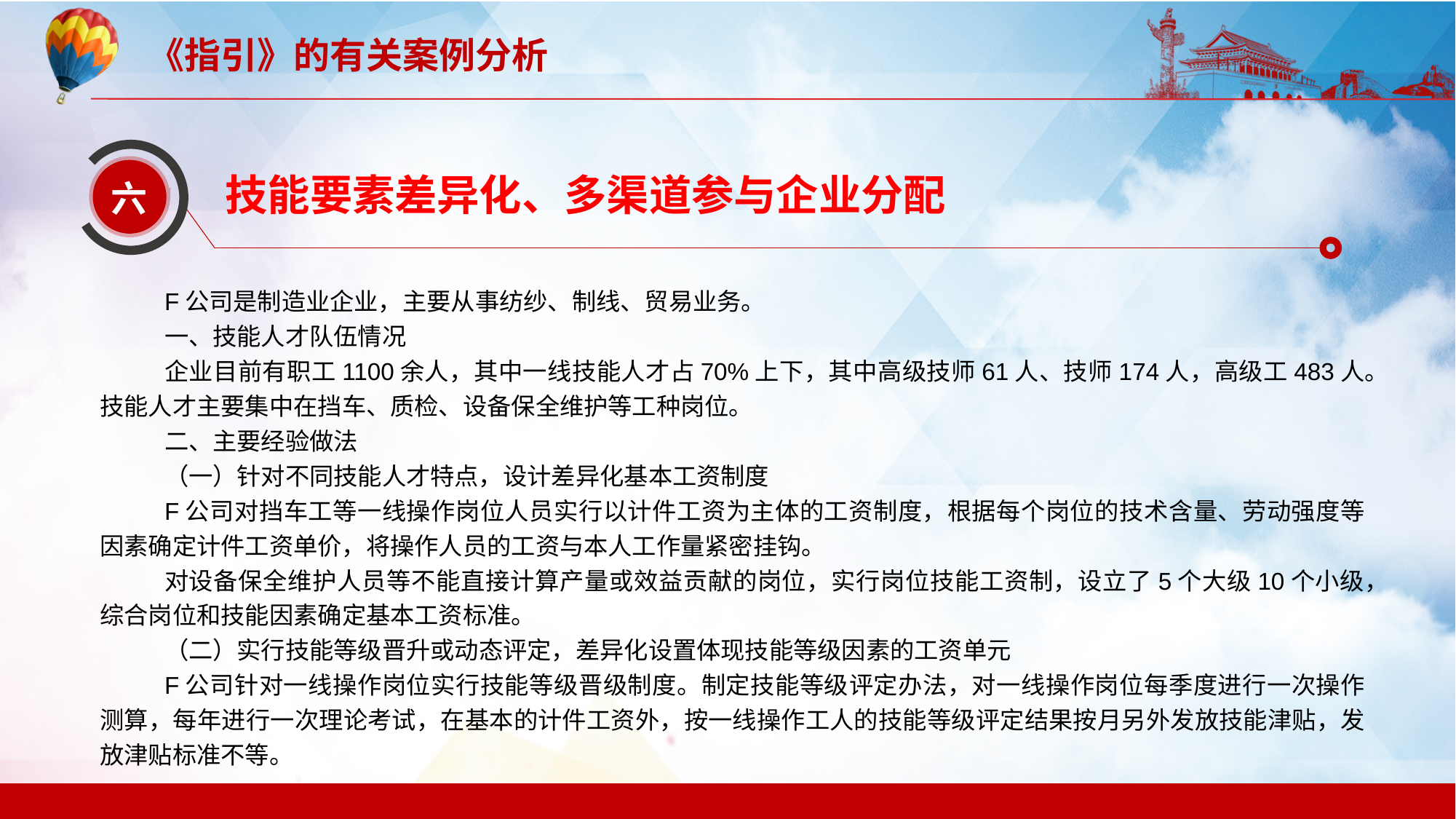

技能要素差异化、多渠道参与企业分配
六

F公司是制造业企业，主要从事纺纱、制线、贸易业务。
一、技能人才队伍情况
企业目前有职工1100余人，其中一线技能人才占70%上下，其中高级技师61人、技师174人，高级工483人。技能人才主要集中在挡车、质检、设备保全维护等工种岗位。
二、主要经验做法
（一）针对不同技能人才特点，设计差异化基本工资制度
F公司对挡车工等一线操作岗位人员实行以计件工资为主体的工资制度，根据每个岗位的技术含量、劳动强度等因素确定计件工资单价，将操作人员的工资与本人工作量紧密挂钩。
对设备保全维护人员等不能直接计算产量或效益贡献的岗位，实行岗位技能工资制，设立了5个大级10个小级，综合岗位和技能因素确定基本工资标准。
（二）实行技能等级晋升或动态评定，差异化设置体现技能等级因素的工资单元
F公司针对一线操作岗位实行技能等级晋级制度。制定技能等级评定办法，对一线操作岗位每季度进行一次操作测算，每年进行一次理论考试，在基本的计件工资外，按一线操作工人的技能等级评定结果按月另外发放技能津贴，发放津贴标准不等。